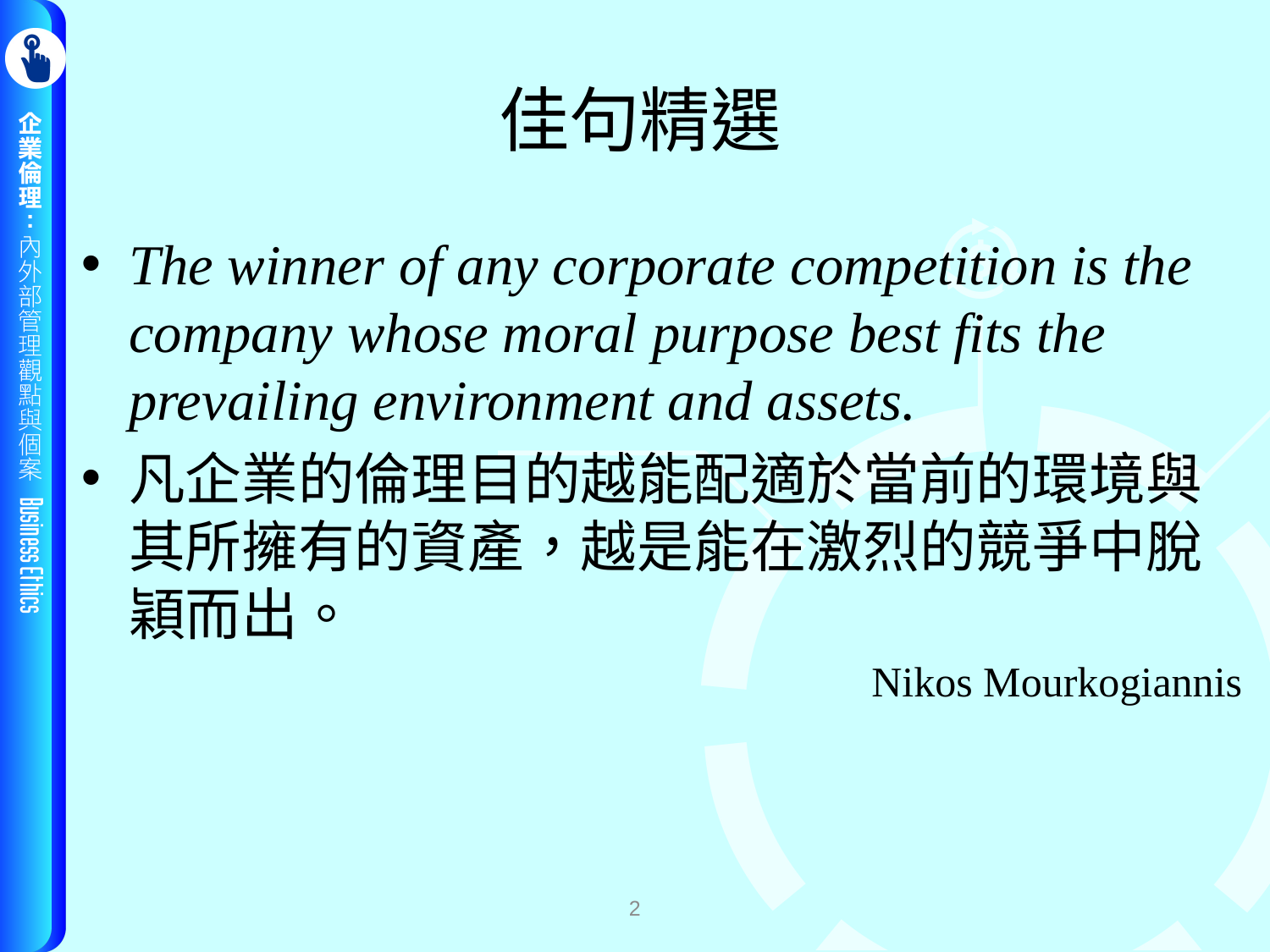

# 佳句精選
The winner of any corporate competition is the company whose moral purpose best fits the prevailing environment and assets.
凡企業的倫理目的越能配適於當前的環境與其所擁有的資產，越是能在激烈的競爭中脫穎而出。
Nikos Mourkogiannis
2